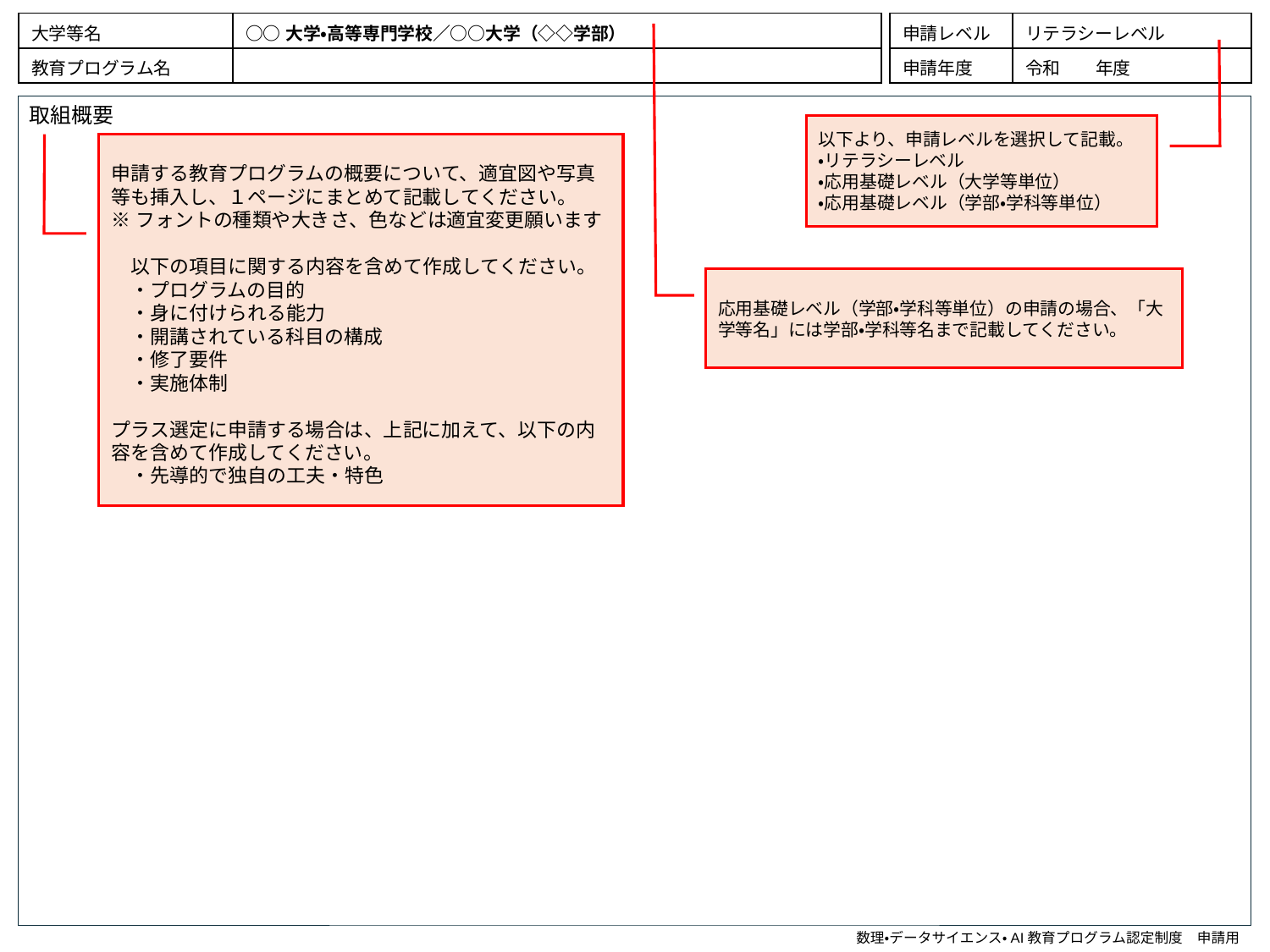

| 大学等名 | ○○大学・高等専門学校／○○大学（◇◇学部） |
| --- | --- |
| 教育プログラム名 |  |
| 申請レベル | リテラシーレベル |
| --- | --- |
| 申請年度 | 令和　　年度 |
取組概要

以下より、申請レベルを選択して記載。
・リテラシーレベル
・応用基礎レベル（大学等単位）
・応用基礎レベル（学部・学科等単位）

申請する教育プログラムの概要について、適宜図や写真等も挿入し、１ページにまとめて記載してください。
※フォントの種類や大きさ、色などは適宜変更願います

　以下の項目に関する内容を含めて作成してください。
　・プログラムの目的
　・身に付けられる能力
　・開講されている科目の構成
　・修了要件
　・実施体制

プラス選定に申請する場合は、上記に加えて、以下の内容を含めて作成してください。
　・先導的で独自の工夫・特色

提出時には記載上の留意事項など不要な記載は削除願います
応用基礎レベル（学部・学科等単位）の申請の場合、「大学等名」には学部・学科等名まで記載してください。
数理・データサイエンス・AI教育プログラム認定制度　申請用